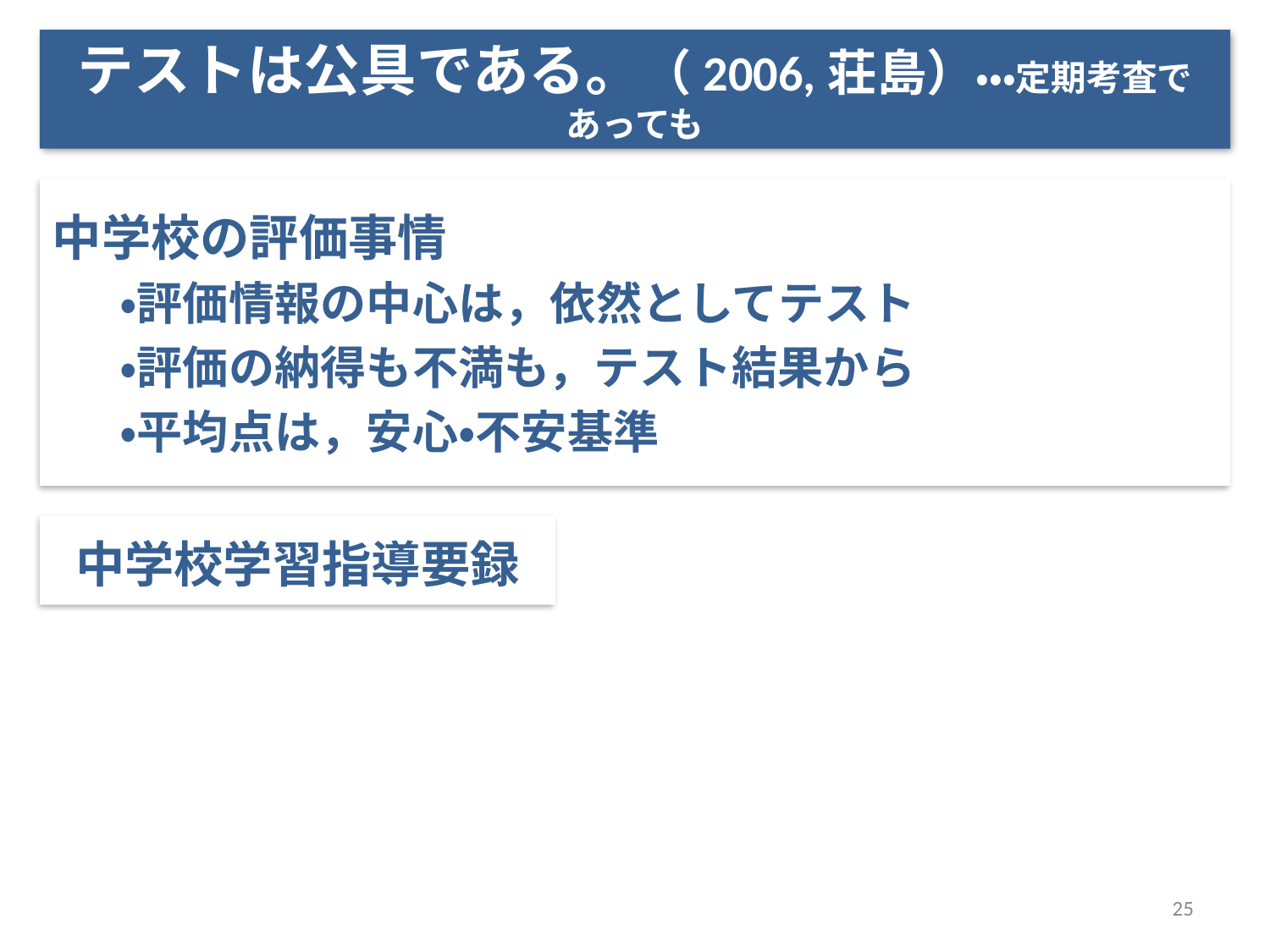

# テストは公具である。（2006,荘島）・・・定期考査であっても
中学校の評価事情
 　・評価情報の中心は，依然としてテスト
 　・評価の納得も不満も，テスト結果から
 　・平均点は，安心・不安基準
中学校学習指導要録

25